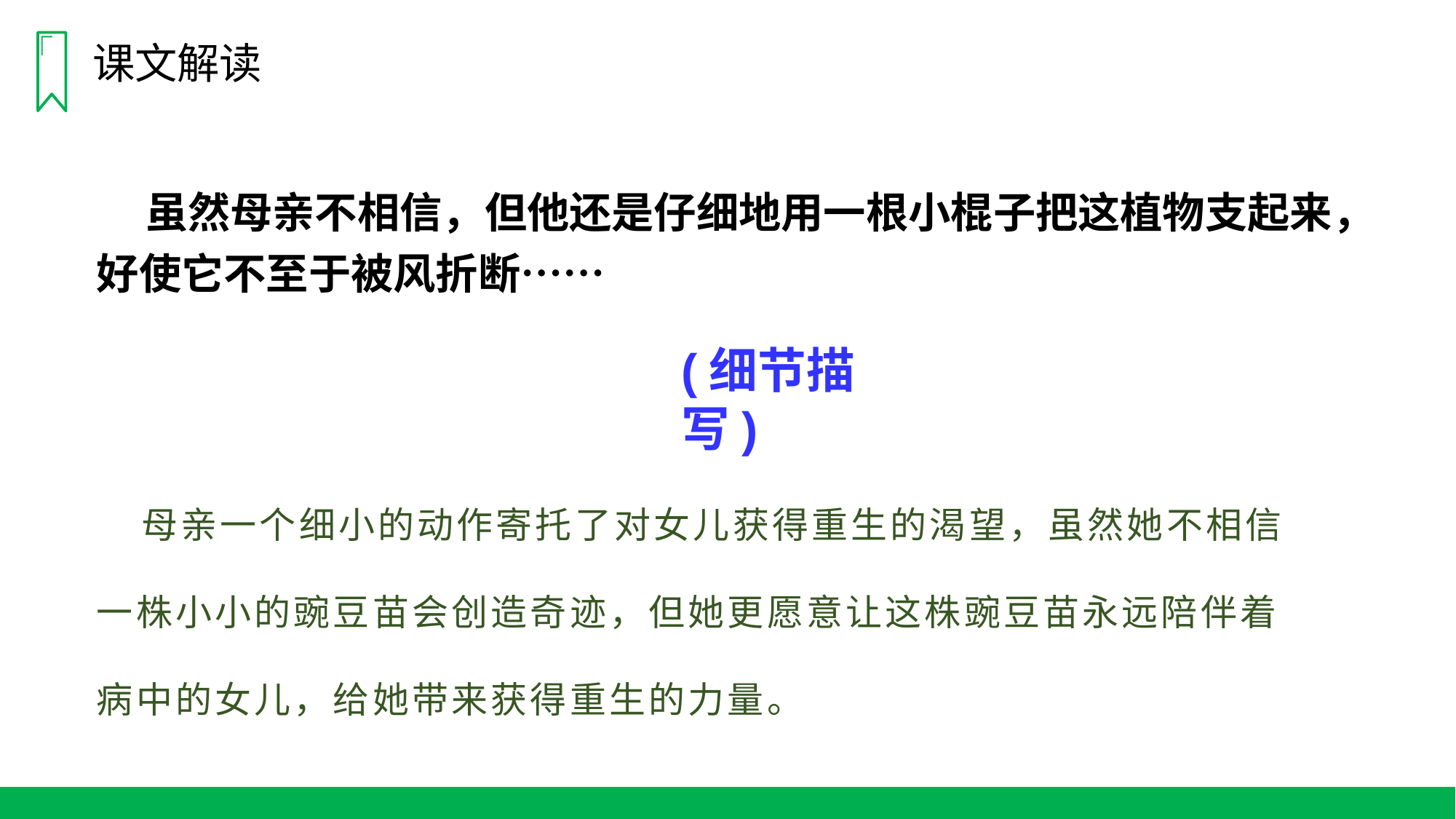

课文解读
    虽然母亲不相信，但他还是仔细地用一根小棍子把这植物支起来，好使它不至于被风折断……
1
(细节描写)
    母亲一个细小的动作寄托了对女儿获得重生的渴望，虽然她不相信一株小小的豌豆苗会创造奇迹，但她更愿意让这株豌豆苗永远陪伴着病中的女儿，给她带来获得重生的力量。